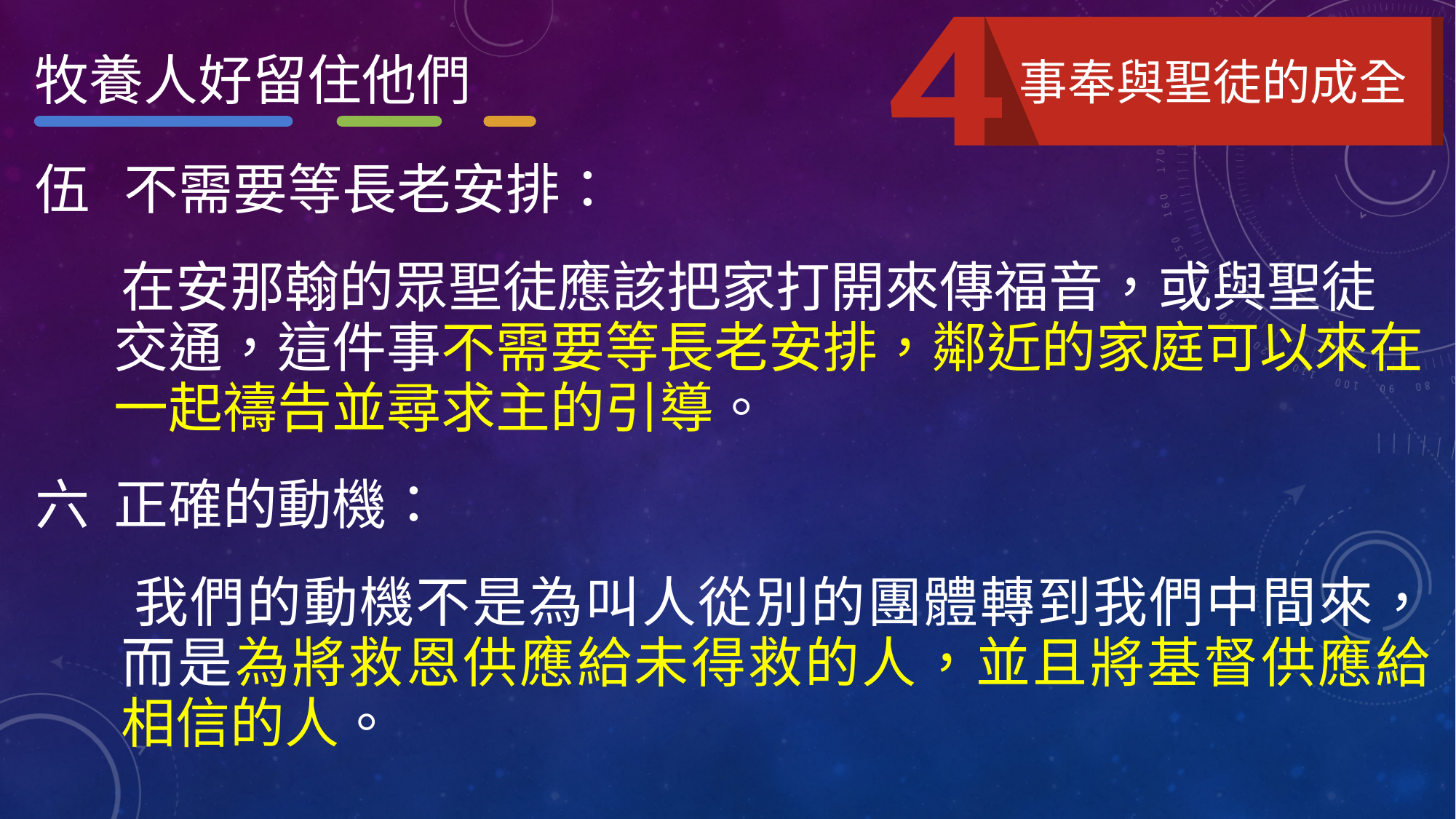

牧養人好留住他們
事奉與聖徒的成全

不需要等長老安排：
      在安那翰的眾聖徒應該把家打開來傳福音，或與聖徒交通，這件事不需要等長老安排，鄰近的家庭可以來在一起禱告並尋求主的引導。
六  正確的動機：
      我們的動機不是為叫人從別的團體轉到我們中間來，而是為將救恩供應給未得救的人，並且將基督供應給相信的人。